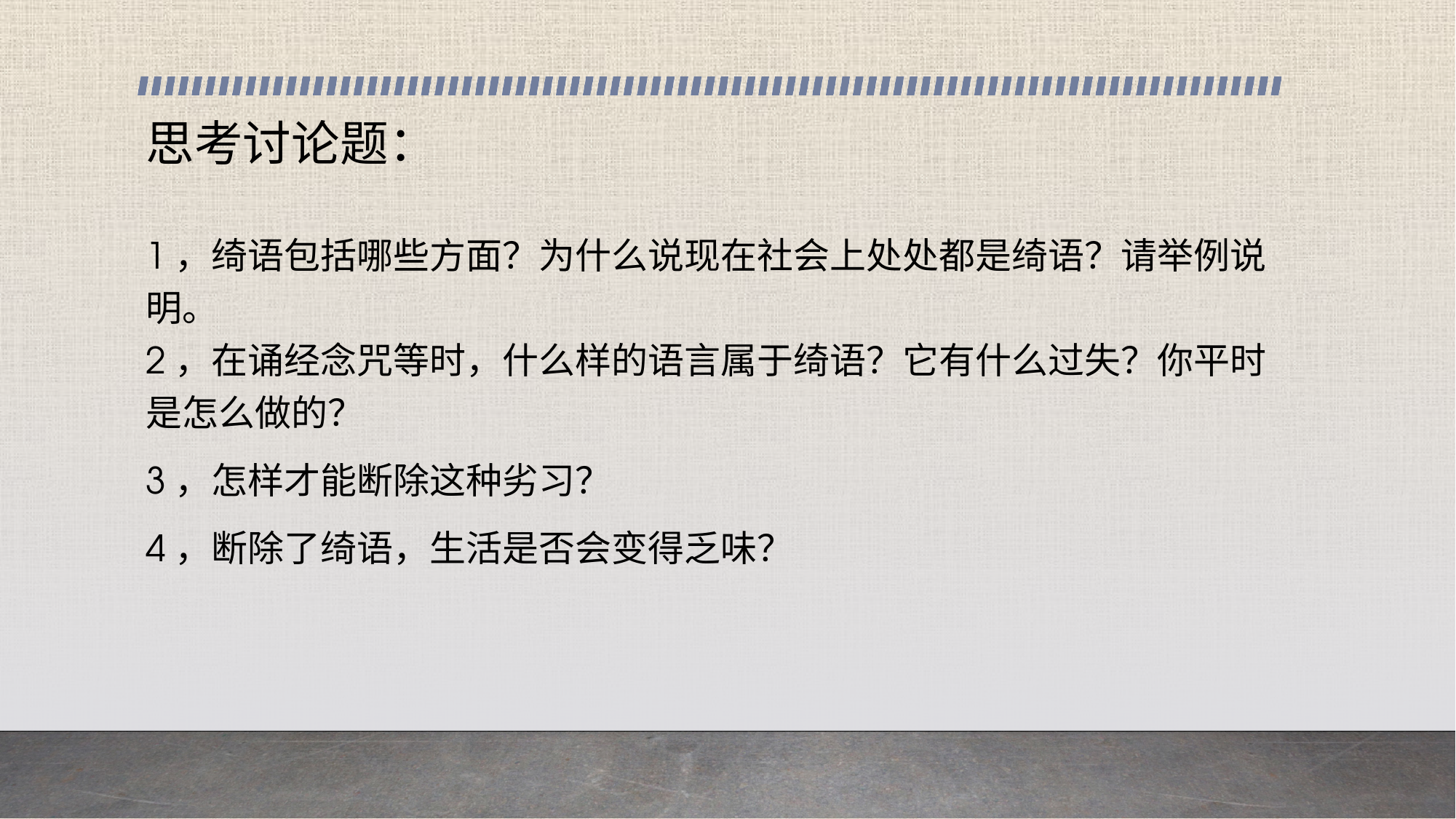

# 思考讨论题：
1，绮语包括哪些方面？为什么说现在社会上处处都是绮语？请举例说明。
2，在诵经念咒等时，什么样的语言属于绮语？它有什么过失？你平时是怎么做的？
3，怎样才能断除这种劣习？
4，断除了绮语，生活是否会变得乏味？